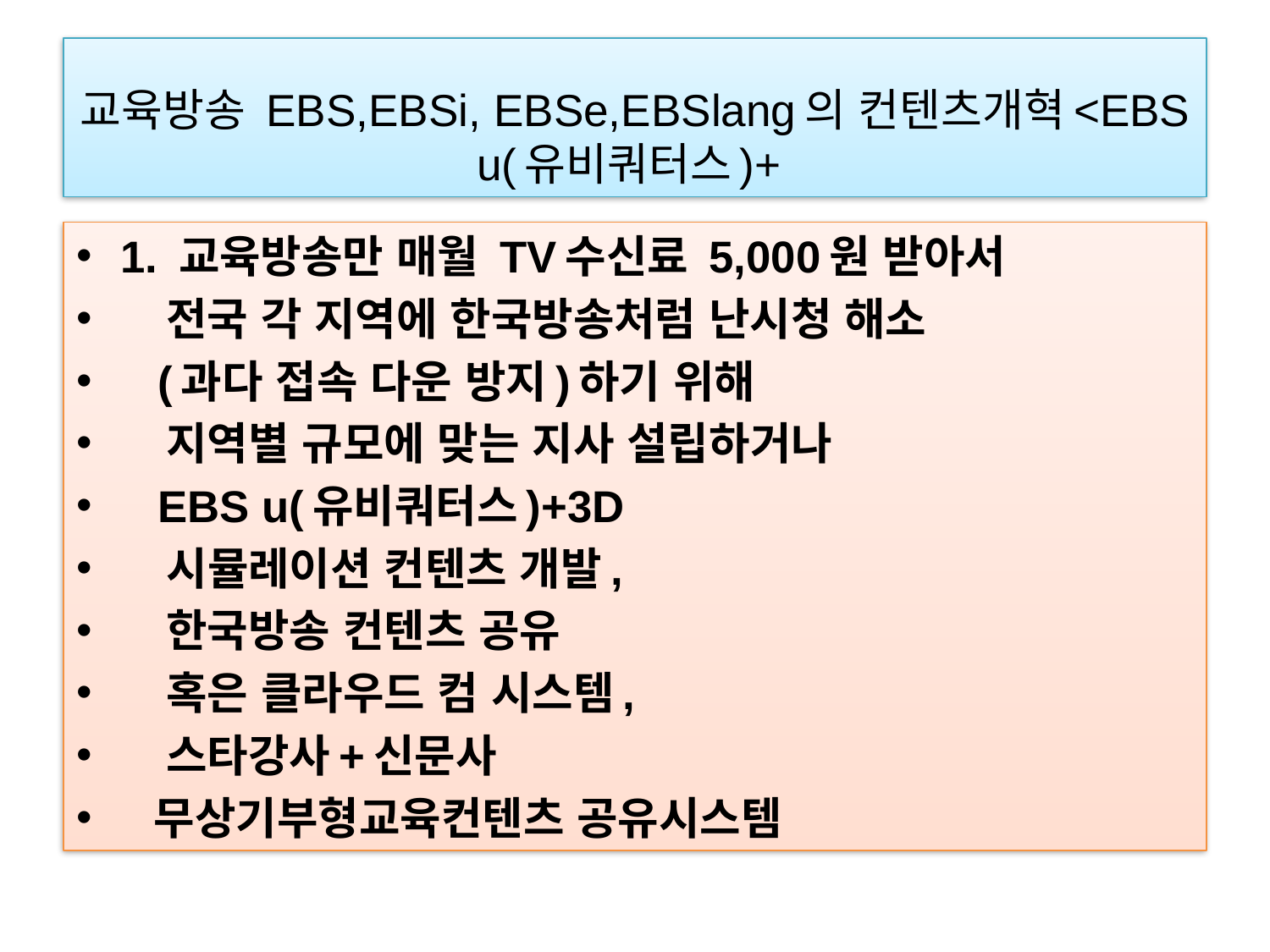

# 교육방송 EBS,EBSi, EBSe,EBSlang의 컨텐츠개혁<EBS u(유비쿼터스)+
1. 교육방송만 매월 TV수신료 5,000원 받아서
   전국 각 지역에 한국방송처럼 난시청 해소
   (과다 접속 다운 방지)하기 위해
   지역별 규모에 맞는 지사 설립하거나
   EBS u(유비쿼터스)+3D
   시뮬레이션 컨텐츠 개발,
   한국방송 컨텐츠 공유
   혹은 클라우드 컴 시스템,
   스타강사+신문사
  무상기부형교육컨텐츠 공유시스템